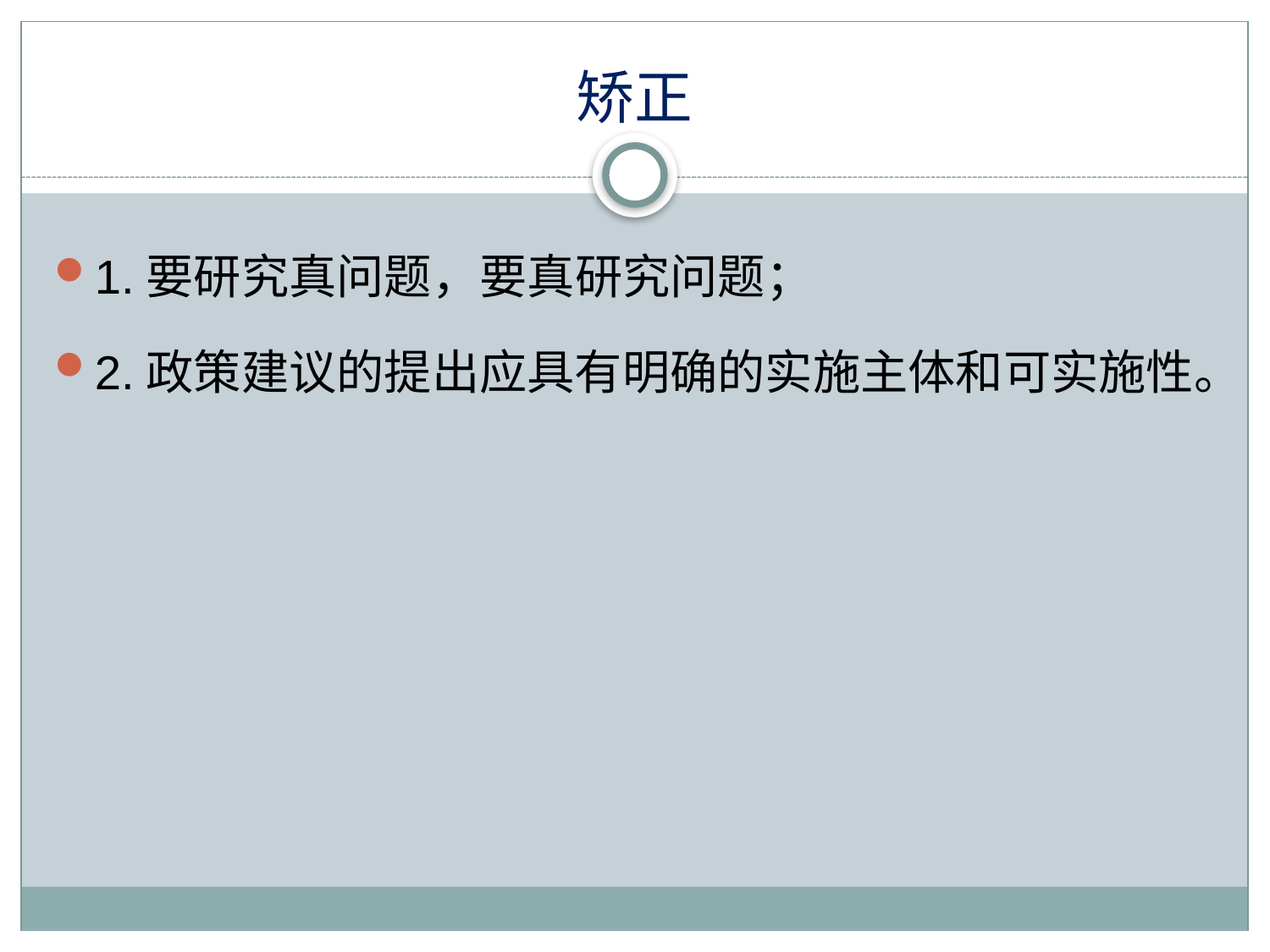

# 矫正
1.要研究真问题，要真研究问题；
2.政策建议的提出应具有明确的实施主体和可实施性。